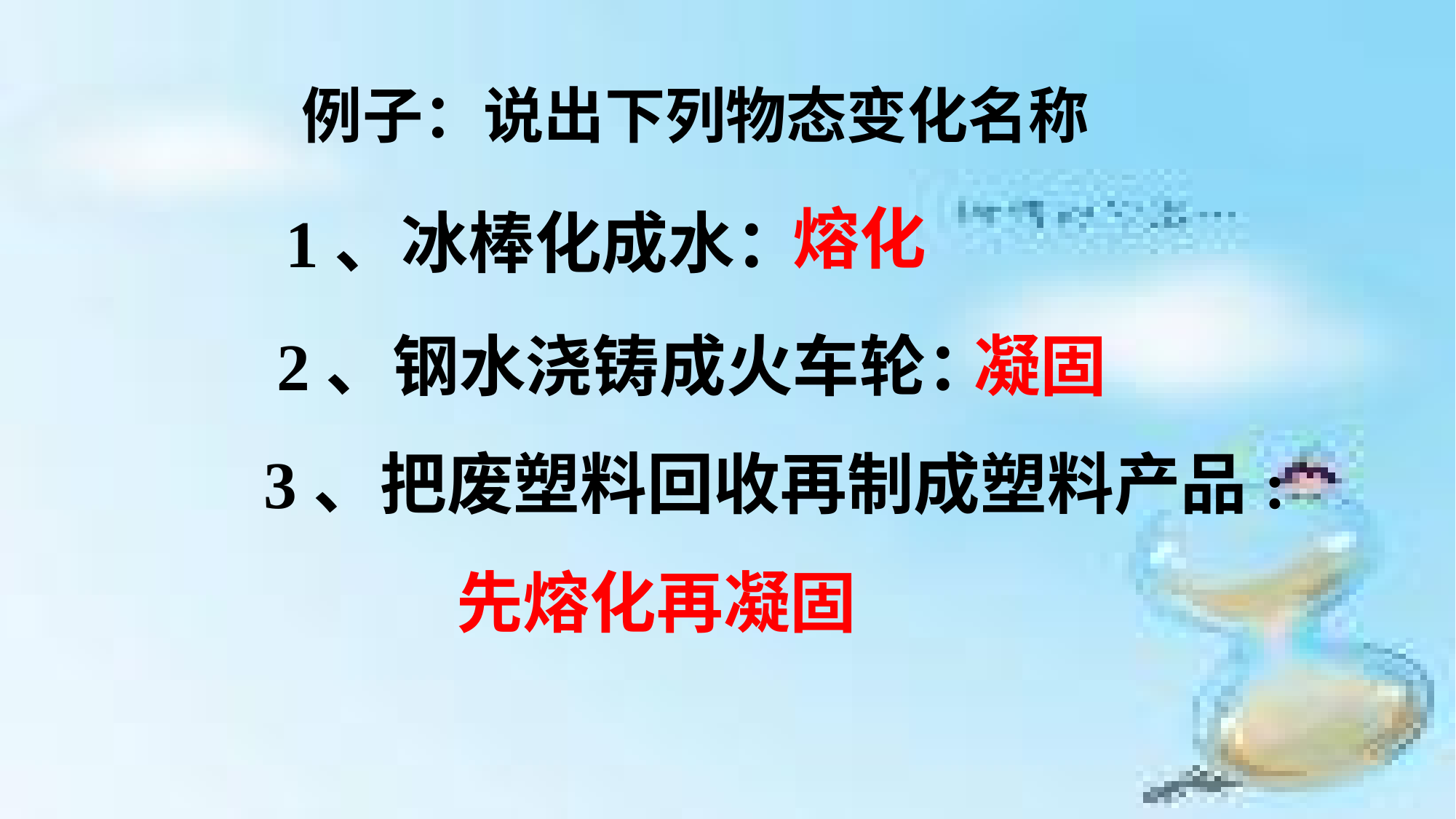

例子：说出下列物态变化名称
熔化
1、冰棒化成水：
2、钢水浇铸成火车轮：
凝固
3、把废塑料回收再制成塑料产品:
先熔化再凝固